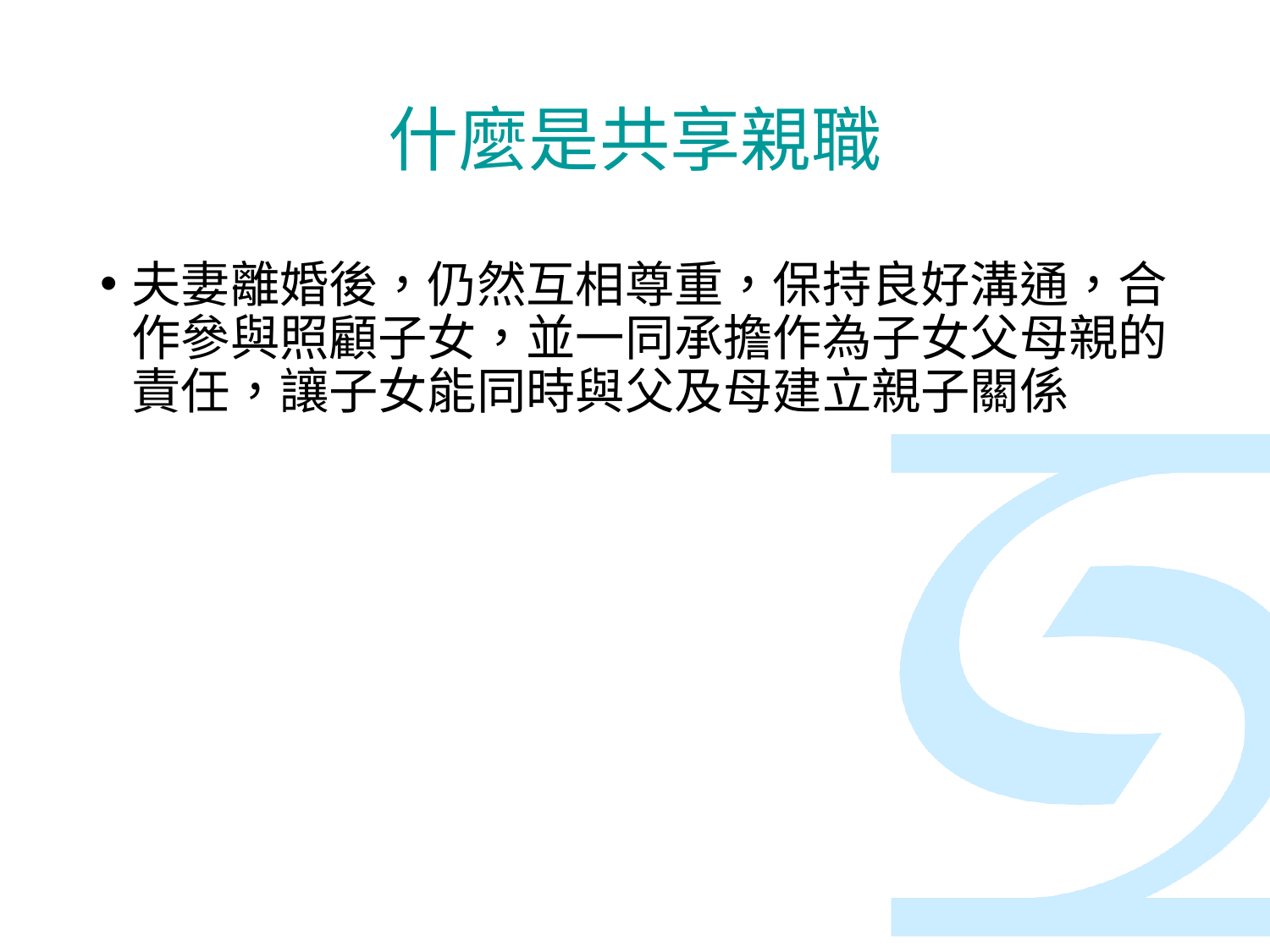

# 什麼是共享親職
夫妻離婚後，仍然互相尊重，保持良好溝通，合作參與照顧子女，並一同承擔作為子女父母親的責任，讓子女能同時與父及母建立親子關係

26